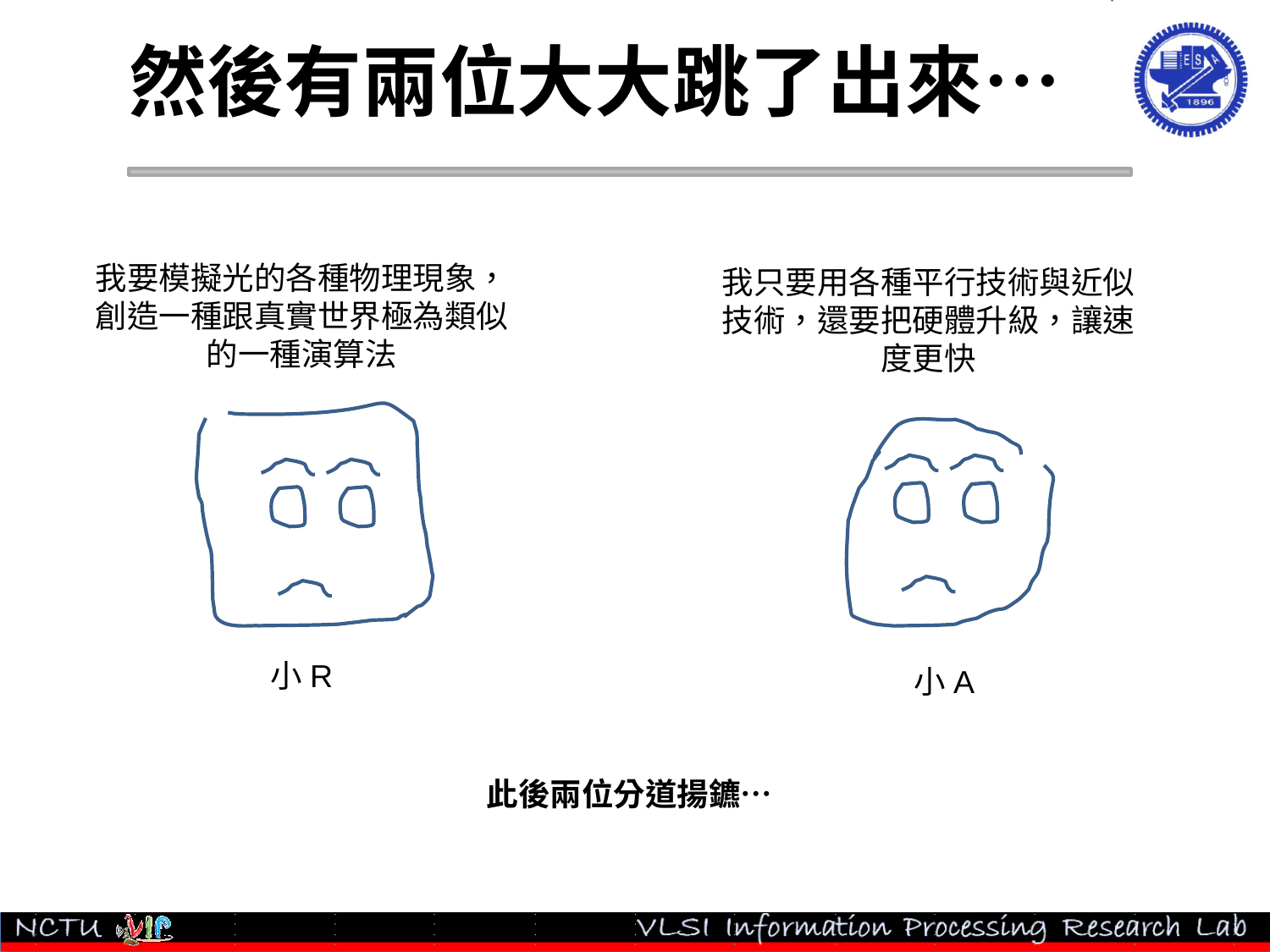

# 然後有兩位大大跳了出來…
我要模擬光的各種物理現象，創造一種跟真實世界極為類似的一種演算法
我只要用各種平行技術與近似技術，還要把硬體升級，讓速度更快

小R
小A
此後兩位分道揚鑣…